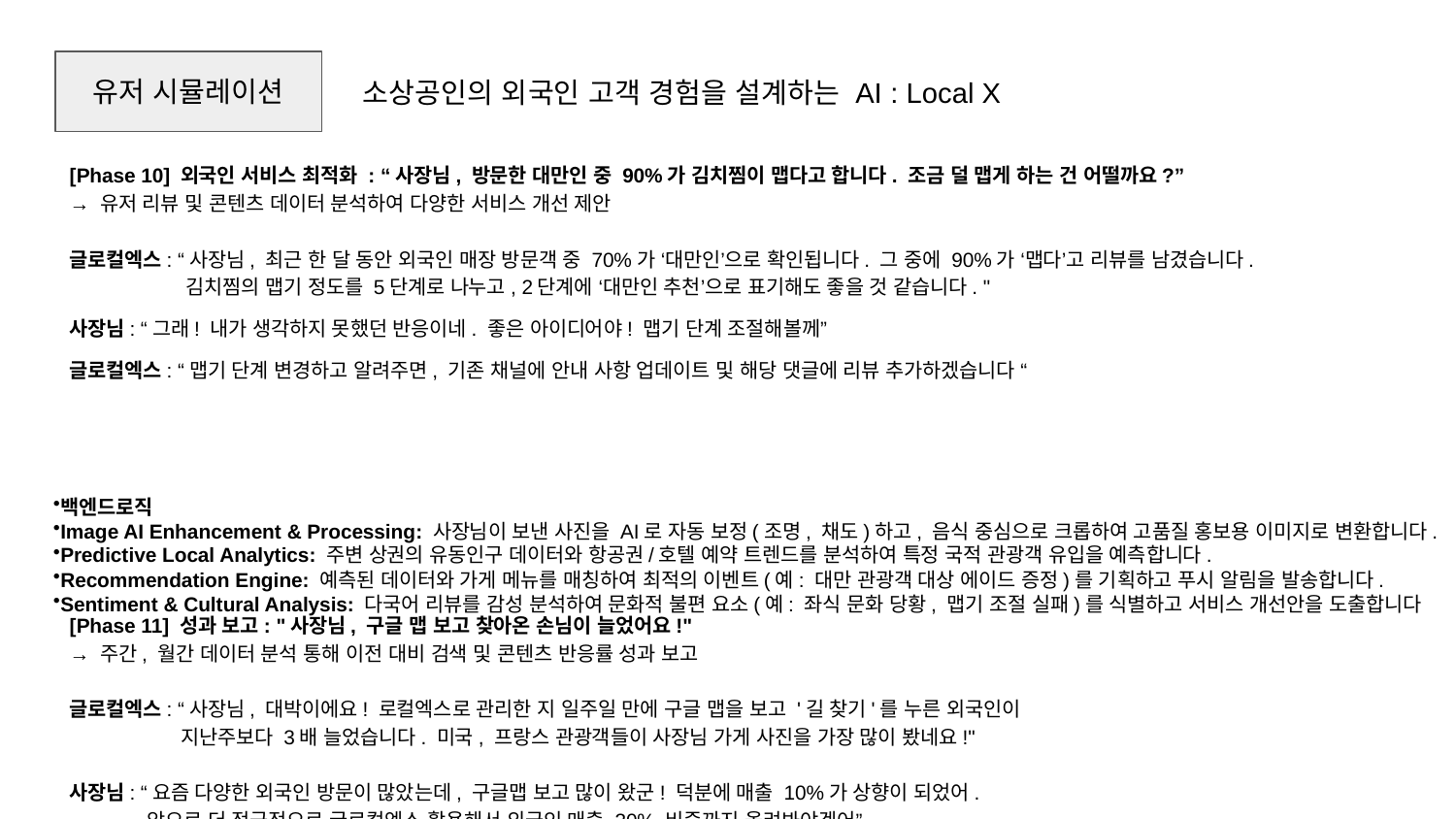

유저 시뮬레이션
소상공인의 외국인 고객 경험을 설계하는 AI : Local X
[Phase 10] 외국인 서비스 최적화 : “사장님, 방문한 대만인 중 90%가 김치찜이 맵다고 합니다. 조금 덜 맵게 하는 건 어떨까요?”
→ 유저 리뷰 및 콘텐츠 데이터 분석하여 다양한 서비스 개선 제안

글로컬엑스: “사장님, 최근 한 달 동안 외국인 매장 방문객 중 70%가 ‘대만인’으로 확인됩니다. 그 중에 90%가 ‘맵다’고 리뷰를 남겼습니다.
                    김치찜의 맵기 정도를 5단계로 나누고, 2단계에 ‘대만인 추천’으로 표기해도 좋을 것 같습니다. "

사장님: “그래! 내가 생각하지 못했던 반응이네. 좋은 아이디어야! 맵기 단계 조절해볼께”

글로컬엑스: “맵기 단계 변경하고 알려주면, 기존 채널에 안내 사항 업데이트 및 해당 댓글에 리뷰 추가하겠습니다 “
백엔드로직
Image AI Enhancement & Processing: 사장님이 보낸 사진을 AI로 자동 보정(조명, 채도)하고, 음식 중심으로 크롭하여 고품질 홍보용 이미지로 변환합니다.
Predictive Local Analytics: 주변 상권의 유동인구 데이터와 항공권/호텔 예약 트렌드를 분석하여 특정 국적 관광객 유입을 예측합니다.
Recommendation Engine: 예측된 데이터와 가게 메뉴를 매칭하여 최적의 이벤트(예: 대만 관광객 대상 에이드 증정)를 기획하고 푸시 알림을 발송합니다.
Sentiment & Cultural Analysis: 다국어 리뷰를 감성 분석하여 문화적 불편 요소(예: 좌식 문화 당황, 맵기 조절 실패)를 식별하고 서비스 개선안을 도출합니다
[Phase 11] 성과 보고: "사장님, 구글 맵 보고 찾아온 손님이 늘었어요!"
→ 주간, 월간 데이터 분석 통해 이전 대비 검색 및 콘텐츠 반응률 성과 보고

글로컬엑스: “사장님, 대박이에요! 로컬엑스로 관리한 지 일주일 만에 구글 맵을 보고 '길 찾기'를 누른 외국인이
                    지난주보다 3배 늘었습니다. 미국, 프랑스 관광객들이 사장님 가게 사진을 가장 많이 봤네요!"

사장님: “요즘 다양한 외국인 방문이 많았는데, 구글맵 보고 많이 왔군! 덕분에 매출 10%가 상향이 되었어.
             앞으로 더 적극적으로 글로컬엑스 활용해서 외국인 매출 30% 비중까지 올려봐야겠어”